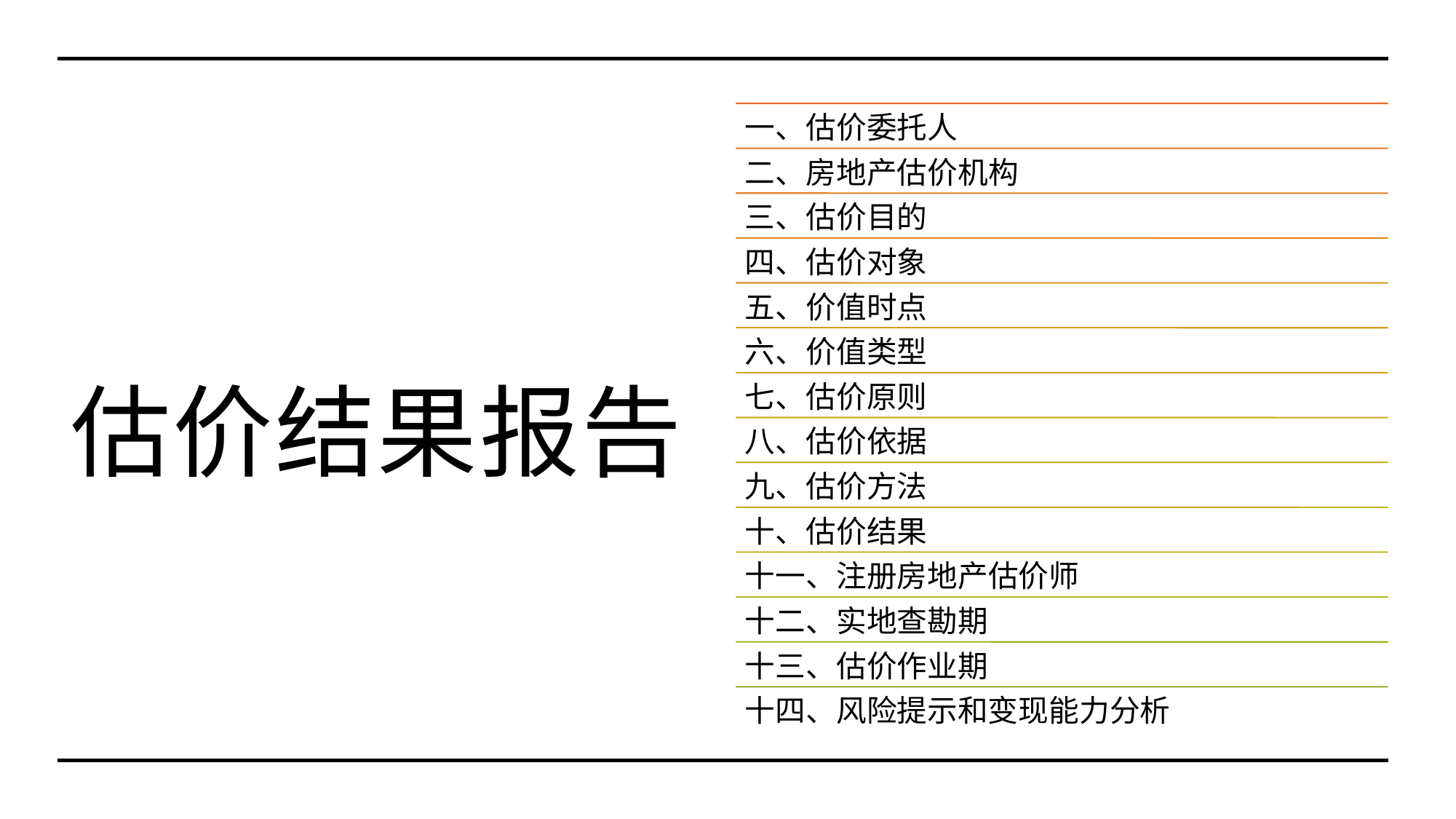

一、估价委托人
二、房地产估价机构
三、估价目的
四、估价对象
五、价值时点
六、价值类型
七、估价原则
八、估价依据
九、估价方法
十、估价结果
十一、注册房地产估价师
十二、实地查勘期
十三、估价作业期
十四、风险提示和变现能力分析
# 估价结果报告